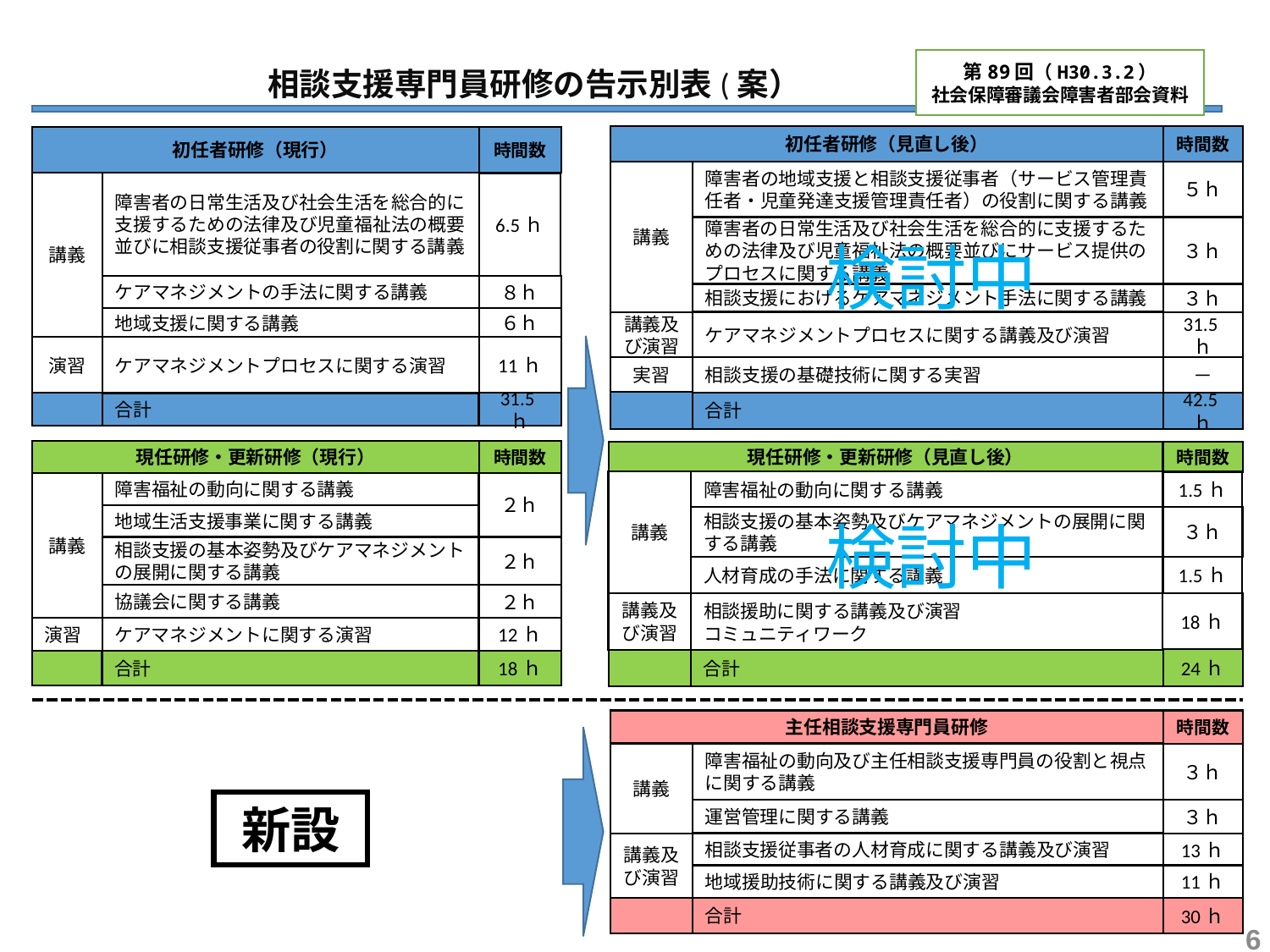

第89回（H30.3.2）
社会保障審議会障害者部会資料
# 相談支援専門員研修の告示別表(案）

初任者研修（見直し後）
時間数
時間数
初任者研修（現行）
５ｈ
障害者の地域支援と相談支援従事者（サービス管理責任者・児童発達支援管理責任者）の役割に関する講義
講義
講義
障害者の日常生活及び社会生活を総合的に支援するための法律及び児童福祉法の概要並びに相談支援従事者の役割に関する講義
6.5ｈ
検討中
障害者の日常生活及び社会生活を総合的に支援するための法律及び児童福祉法の概要並びにサービス提供のプロセスに関する講義
３ｈ
８ｈ
ケアマネジメントの手法に関する講義
相談支援におけるケアマネジメント手法に関する講義
３ｈ
６ｈ
地域支援に関する講義
講義及び演習
ケアマネジメントプロセスに関する講義及び演習
31.5ｈ

ケアマネジメントプロセスに関する演習
11ｈ
演習
相談支援の基礎技術に関する実習
－
実習

42.5ｈ
合計

31.5ｈ
合計
時間数
現任研修・更新研修（現行）
現任研修・更新研修（見直し後）
時間数
障害福祉の動向に関する講義
1.5ｈ
講義
２ｈ
講義
障害福祉の動向に関する講義
検討中
地域生活支援事業に関する講義
相談支援の基本姿勢及びケアマネジメントの展開に関する講義
３ｈ
相談支援の基本姿勢及びケアマネジメントの展開に関する講義
２ｈ
1.5ｈ
人材育成の手法に関する講義
協議会に関する講義
２ｈ
講義及び演習
18ｈ
相談援助に関する講義及び演習
コミュニティワーク
12ｈ
ケアマネジメントに関する演習
演習
24ｈ

合計

合計
18ｈ
時間数
主任相談支援専門員研修

障害福祉の動向及び主任相談支援専門員の役割と視点に関する講義
３ｈ
講義
新設
３ｈ
運営管理に関する講義
相談支援従事者の人材育成に関する講義及び演習
13ｈ
講義及び演習
11ｈ
地域援助技術に関する講義及び演習
合計
30ｈ

6